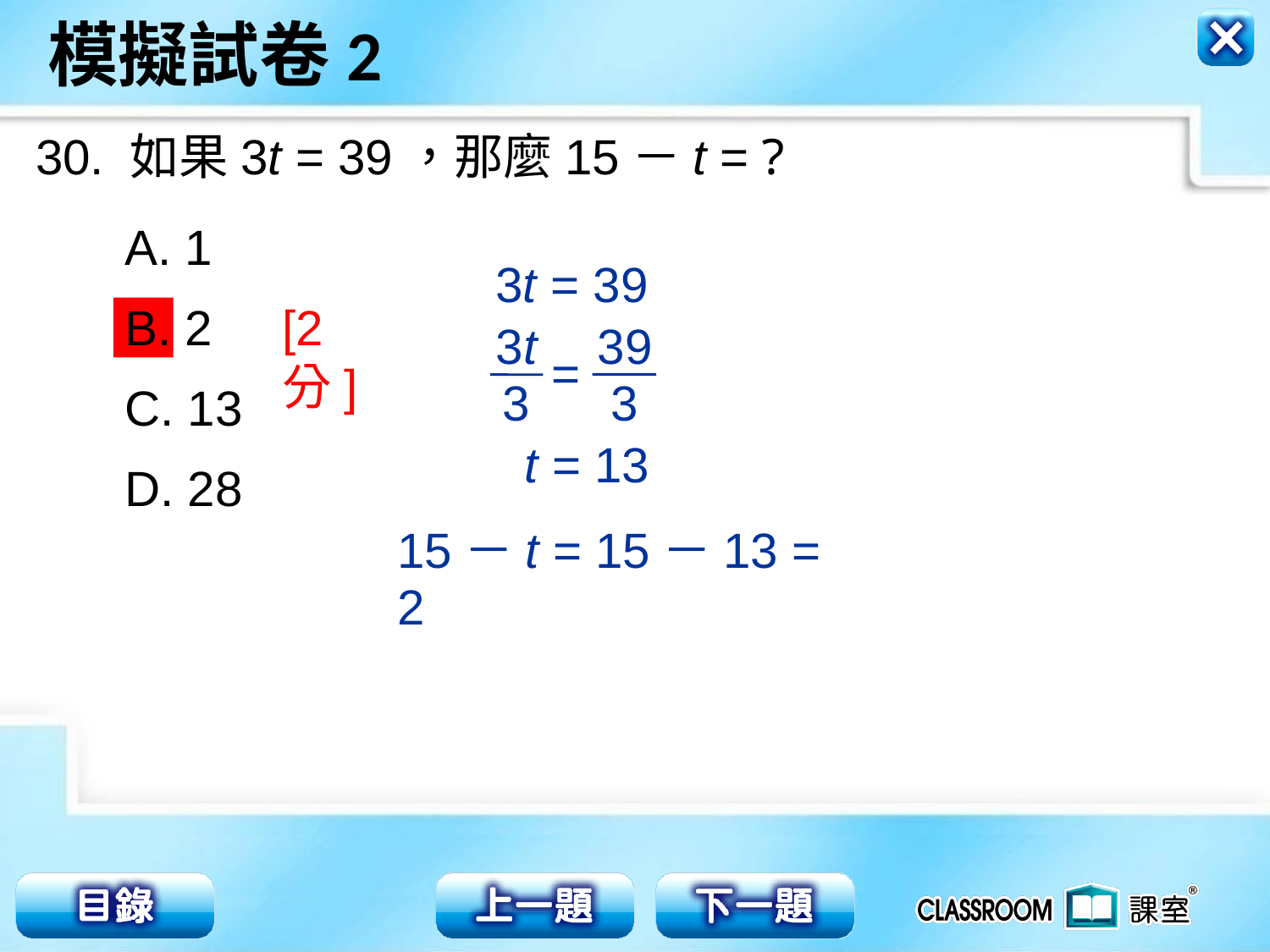

30. 如果3t = 39，那麼15－t = ?
A. 1
B. 2
C. 13
D. 28
3t = 39

[2分]

3t
3

39
3

=

  t = 13

15－t = 15－13 = 2